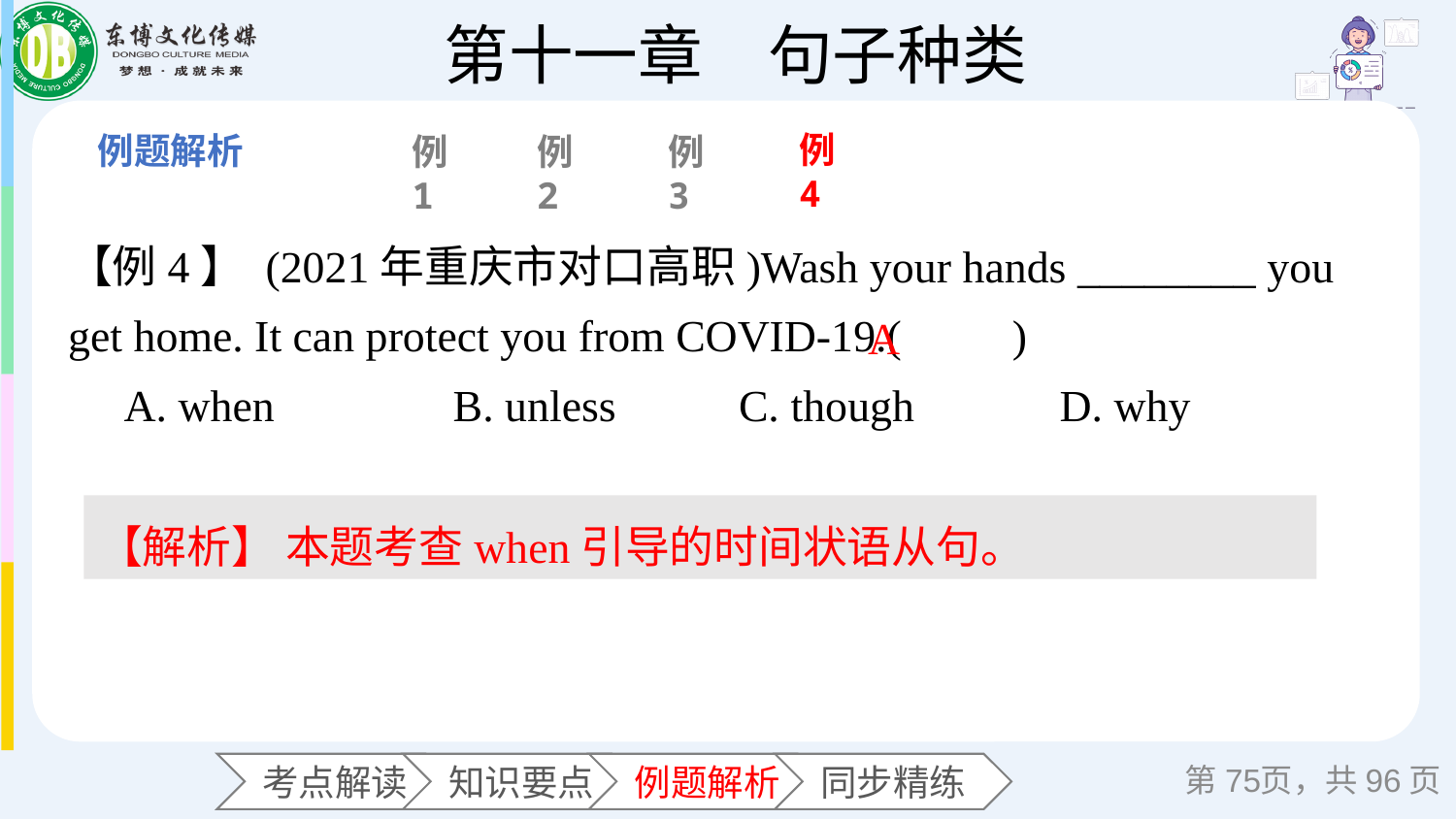

例4
例1
例2
例3
【例4】 (2021年重庆市对口高职)Wash your hands ________ you get home. It can protect you from COVID-19.(　　)
     A. when                B. unless           C. though             D. why

A
【解析】 本题考查when引导的时间状语从句。
第75页，共96页